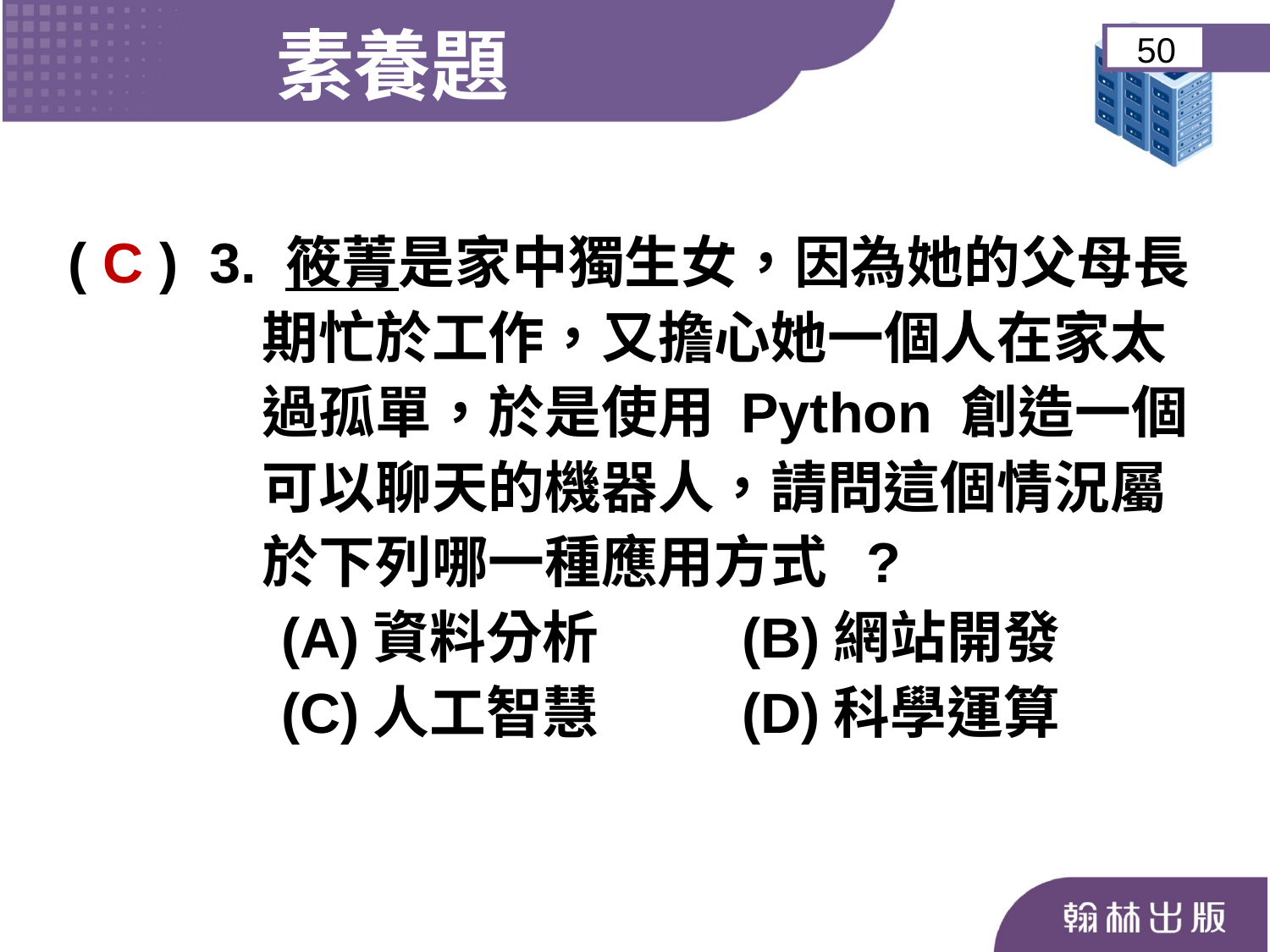

素養題
50
( C )  3. 筱菁是家中獨生女，因為她的父母長
              期忙於工作，又擔心她一個人在家太
              過孤單，於是使用 Python 創造一個
              可以聊天的機器人，請問這個情況屬
              於下列哪一種應用方式  ?
	            (A)資料分析          (B)網站開發
	            (C)人工智慧          (D)科學運算